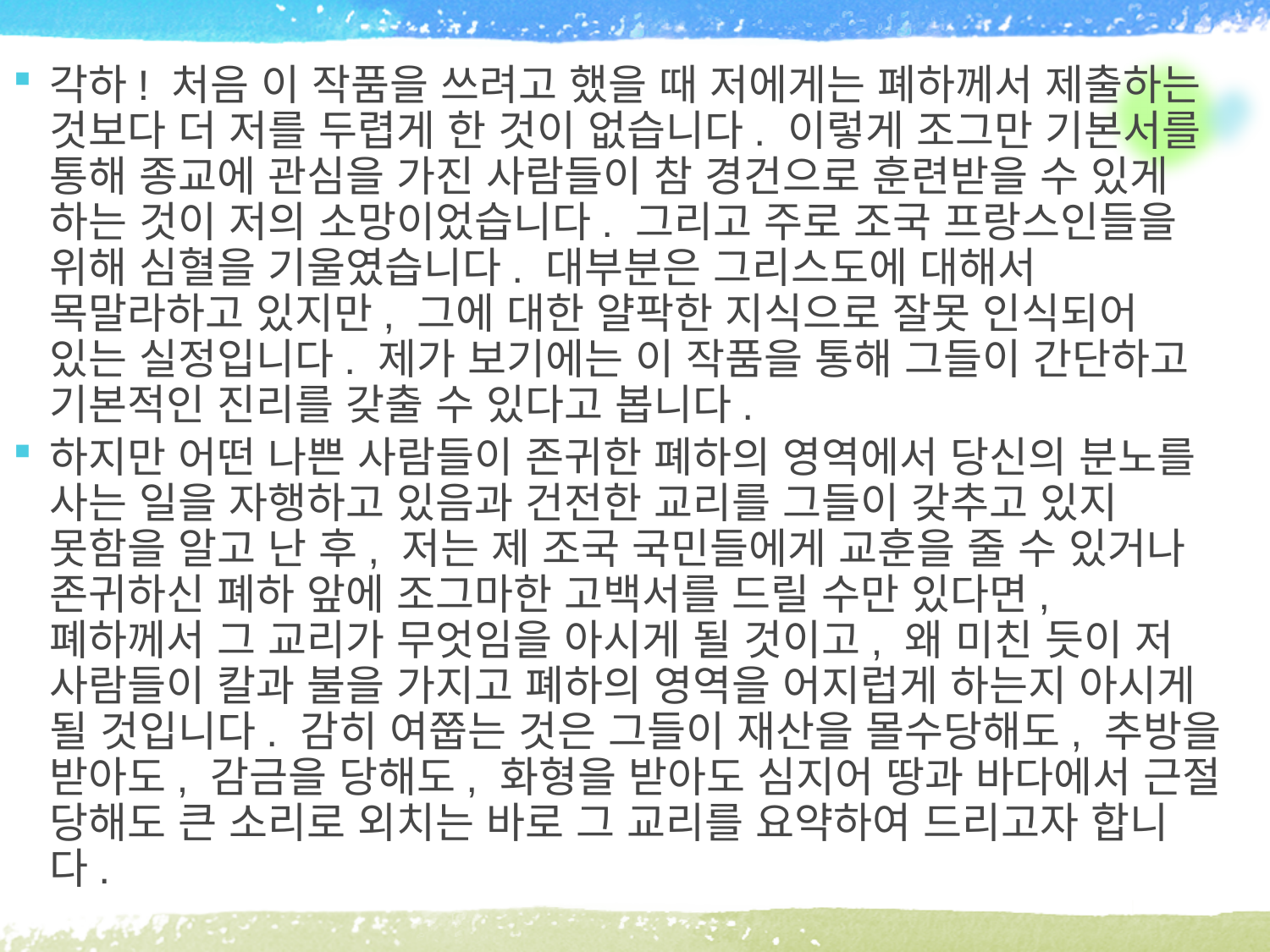

각하! 처음 이 작품을 쓰려고 했을 때 저에게는 폐하께서 제출하는 것보다 더 저를 두렵게 한 것이 없습니다. 이렇게 조그만 기본서를 통해 종교에 관심을 가진 사람들이 참 경건으로 훈련받을 수 있게 하는 것이 저의 소망이었습니다. 그리고 주로 조국 프랑스인들을 위해 심혈을 기울였습니다. 대부분은 그리스도에 대해서 목말라하고 있지만, 그에 대한 얄팍한 지식으로 잘못 인식되어 있는 실정입니다. 제가 보기에는 이 작품을 통해 그들이 간단하고 기본적인 진리를 갖출 수 있다고 봅니다.
하지만 어떤 나쁜 사람들이 존귀한 폐하의 영역에서 당신의 분노를 사는 일을 자행하고 있음과 건전한 교리를 그들이 갖추고 있지 못함을 알고 난 후, 저는 제 조국 국민들에게 교훈을 줄 수 있거나 존귀하신 폐하 앞에 조그마한 고백서를 드릴 수만 있다면, 폐하께서 그 교리가 무엇임을 아시게 될 것이고, 왜 미친 듯이 저 사람들이 칼과 불을 가지고 폐하의 영역을 어지럽게 하는지 아시게 될 것입니다. 감히 여쭙는 것은 그들이 재산을 몰수당해도, 추방을 받아도, 감금을 당해도, 화형을 받아도 심지어 땅과 바다에서 근절 당해도 큰 소리로 외치는 바로 그 교리를 요약하여 드리고자 합니다.